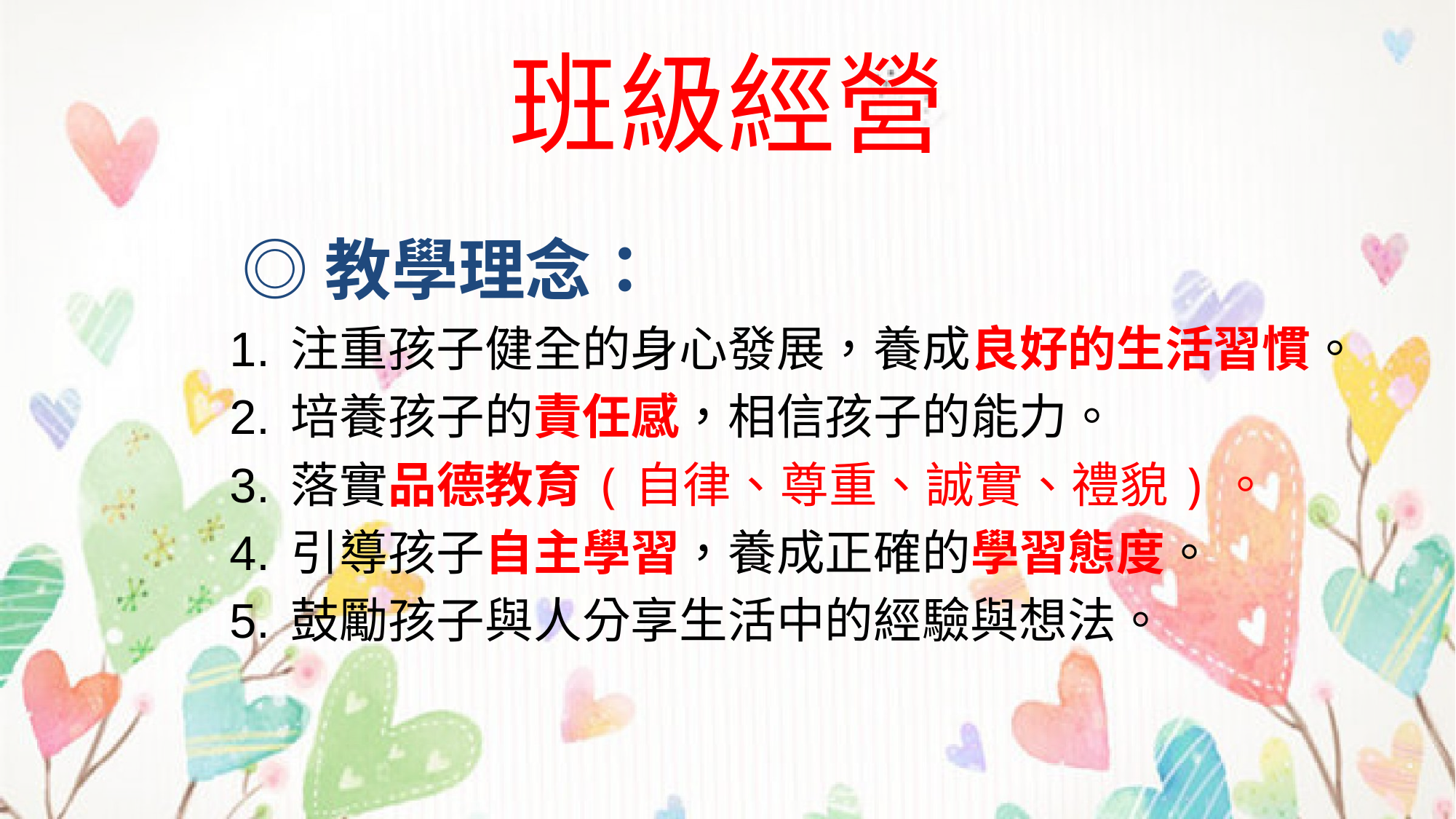

# 班級經營
    ◎教學理念：
注重孩子健全的身心發展，養成良好的生活習慣。
培養孩子的責任感，相信孩子的能力。
落實品德教育(自律、尊重、誠實、禮貌)。
引導孩子自主學習，養成正確的學習態度。
鼓勵孩子與人分享生活中的經驗與想法。